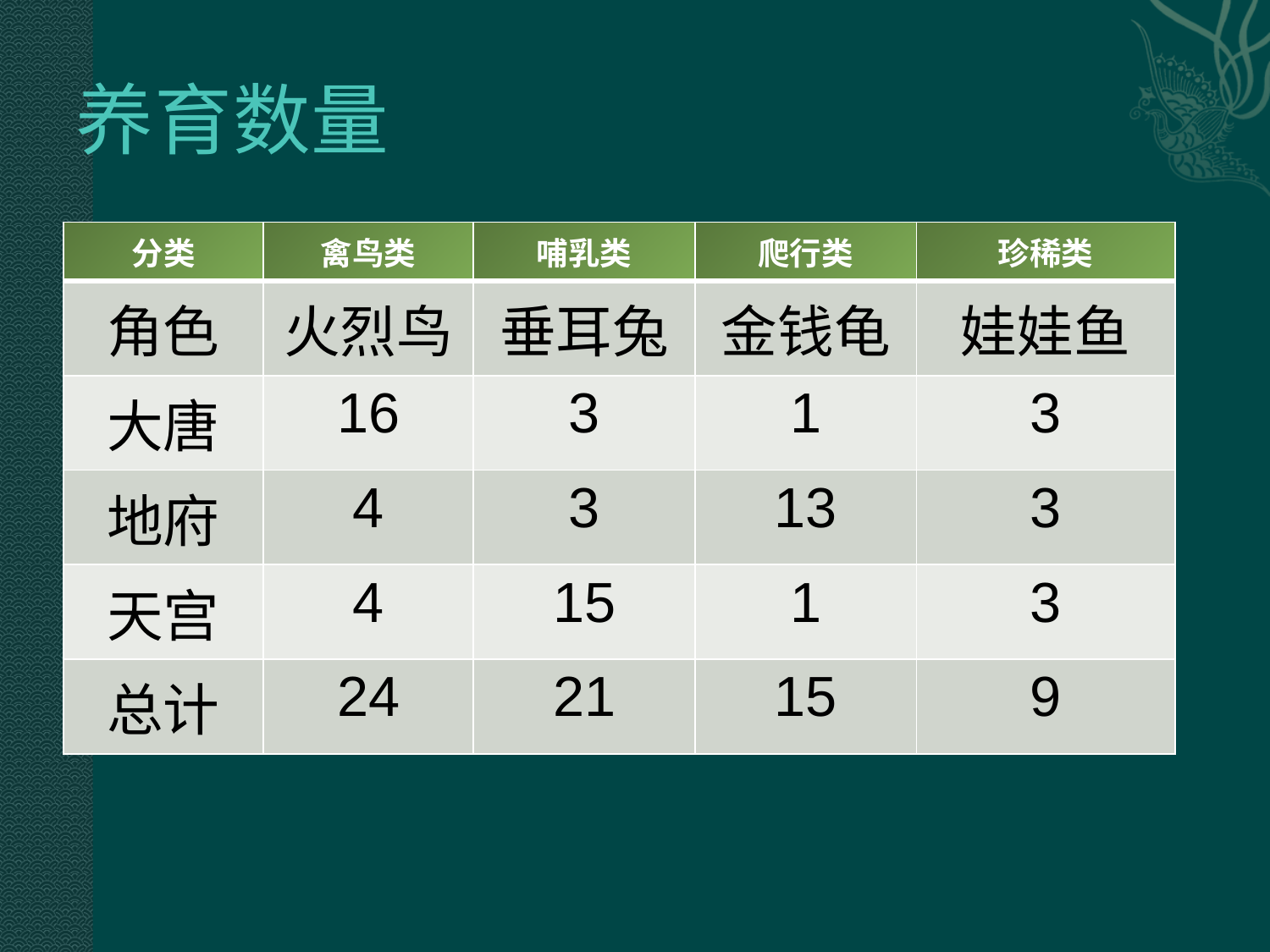

# 养育数量
| 分类 | 禽鸟类 | 哺乳类 | 爬行类 | 珍稀类 |
| --- | --- | --- | --- | --- |
| 角色 | 火烈鸟 | 垂耳兔 | 金钱龟 | 娃娃鱼 |
| 大唐 | 16 | 3 | 1 | 3 |
| 地府 | 4 | 3 | 13 | 3 |
| 天宫 | 4 | 15 | 1 | 3 |
| 总计 | 24 | 21 | 15 | 9 |